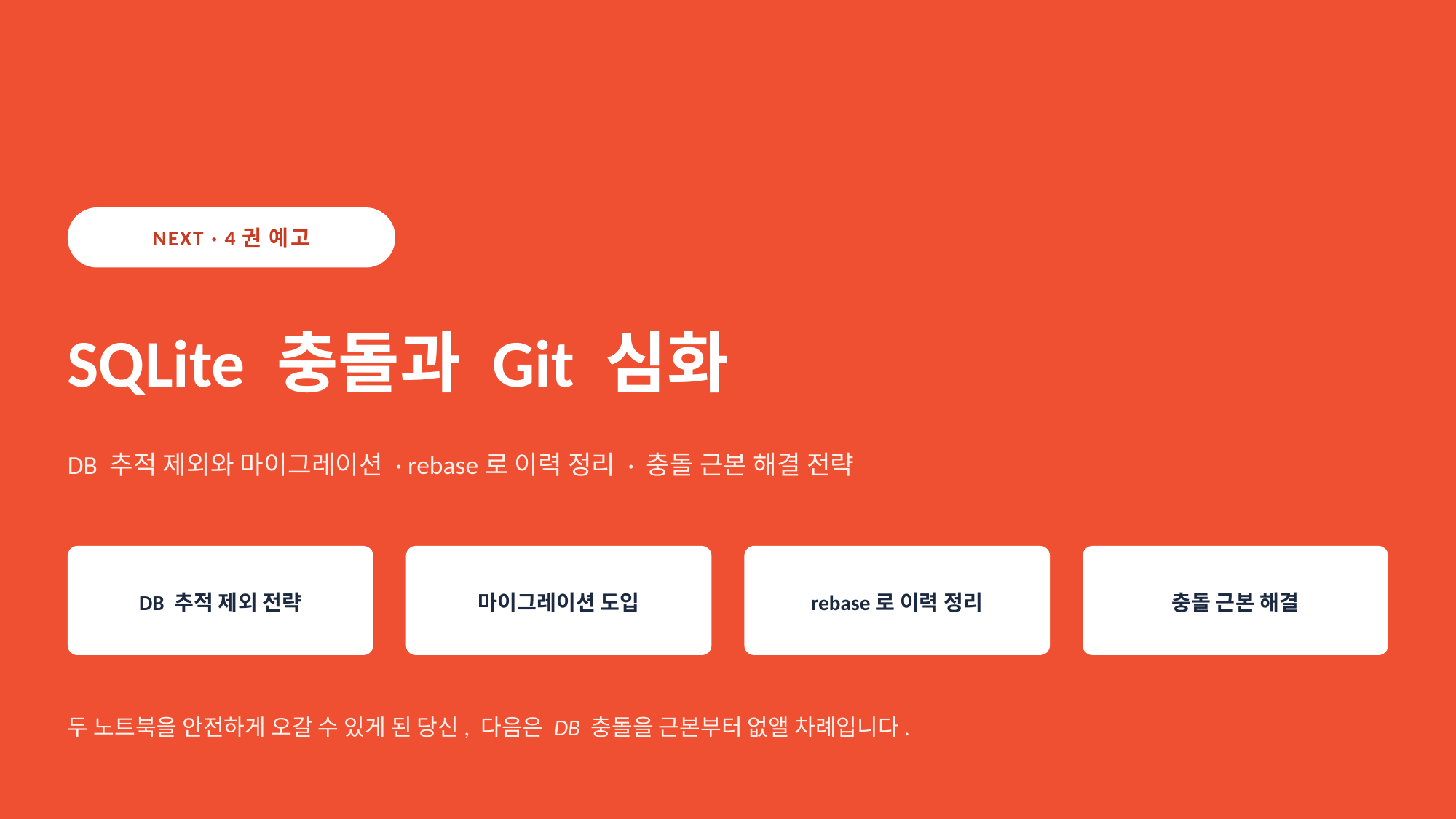

NEXT · 4권 예고
SQLite 충돌과 Git 심화
DB 추적 제외와 마이그레이션 · rebase로 이력 정리 · 충돌 근본 해결 전략

DB 추적 제외 전략

마이그레이션 도입

rebase로 이력 정리

충돌 근본 해결
두 노트북을 안전하게 오갈 수 있게 된 당신, 다음은 DB 충돌을 근본부터 없앨 차례입니다.